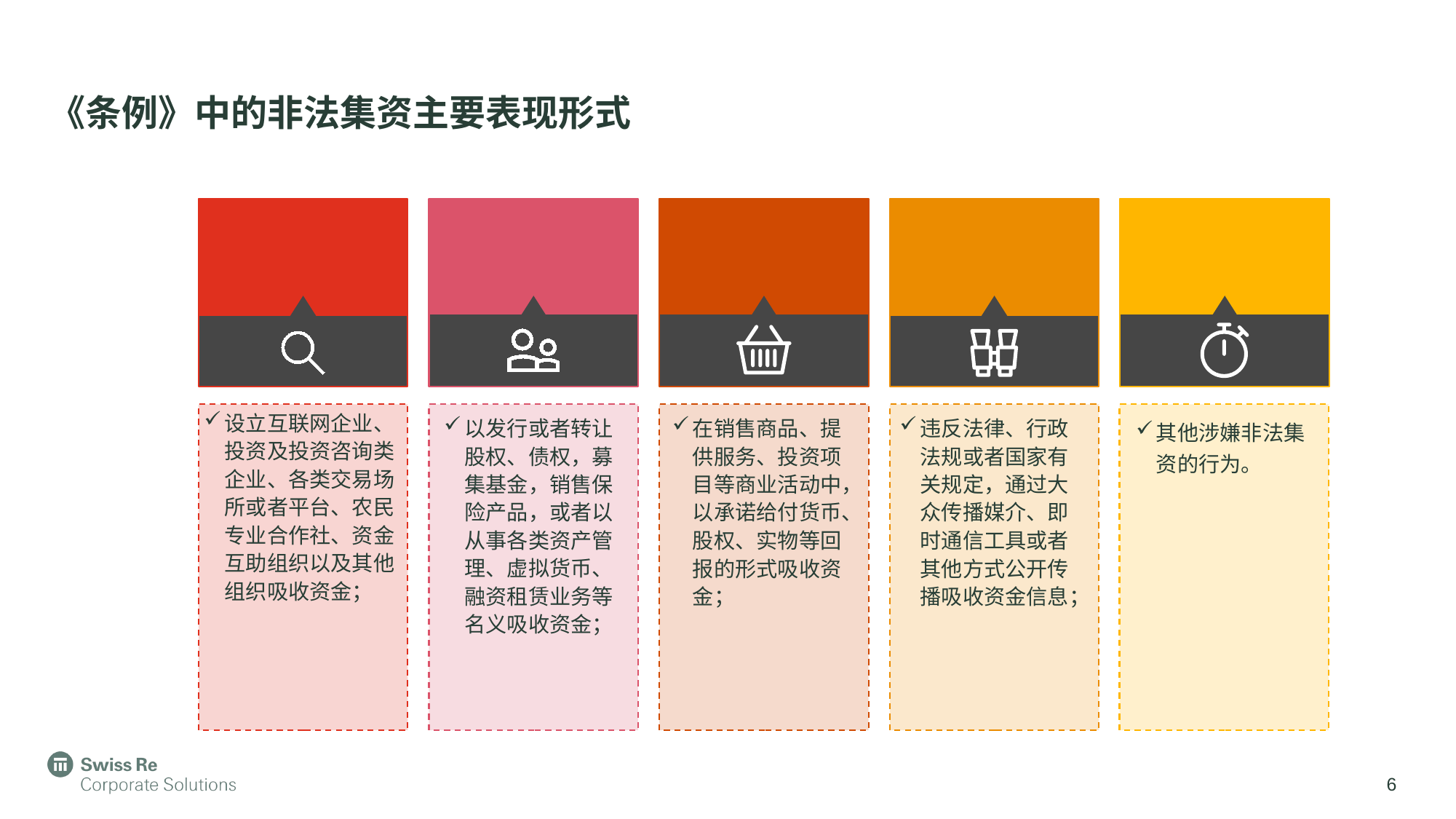

《条例》中的非法集资主要表现形式

设立互联网企业、投资及投资咨询类企业、各类交易场所或者平台、农民专业合作社、资金互助组织以及其他组织吸收资金；
以发行或者转让股权、债权，募集基金，销售保险产品，或者以从事各类资产管理、虚拟货币、融资租赁业务等名义吸收资金；
在销售商品、提供服务、投资项目等商业活动中，以承诺给付货币、股权、实物等回报的形式吸收资金；
违反法律、行政法规或者国家有关规定，通过大众传播媒介、即时通信工具或者其他方式公开传播吸收资金信息；
其他涉嫌非法集资的行为。

6